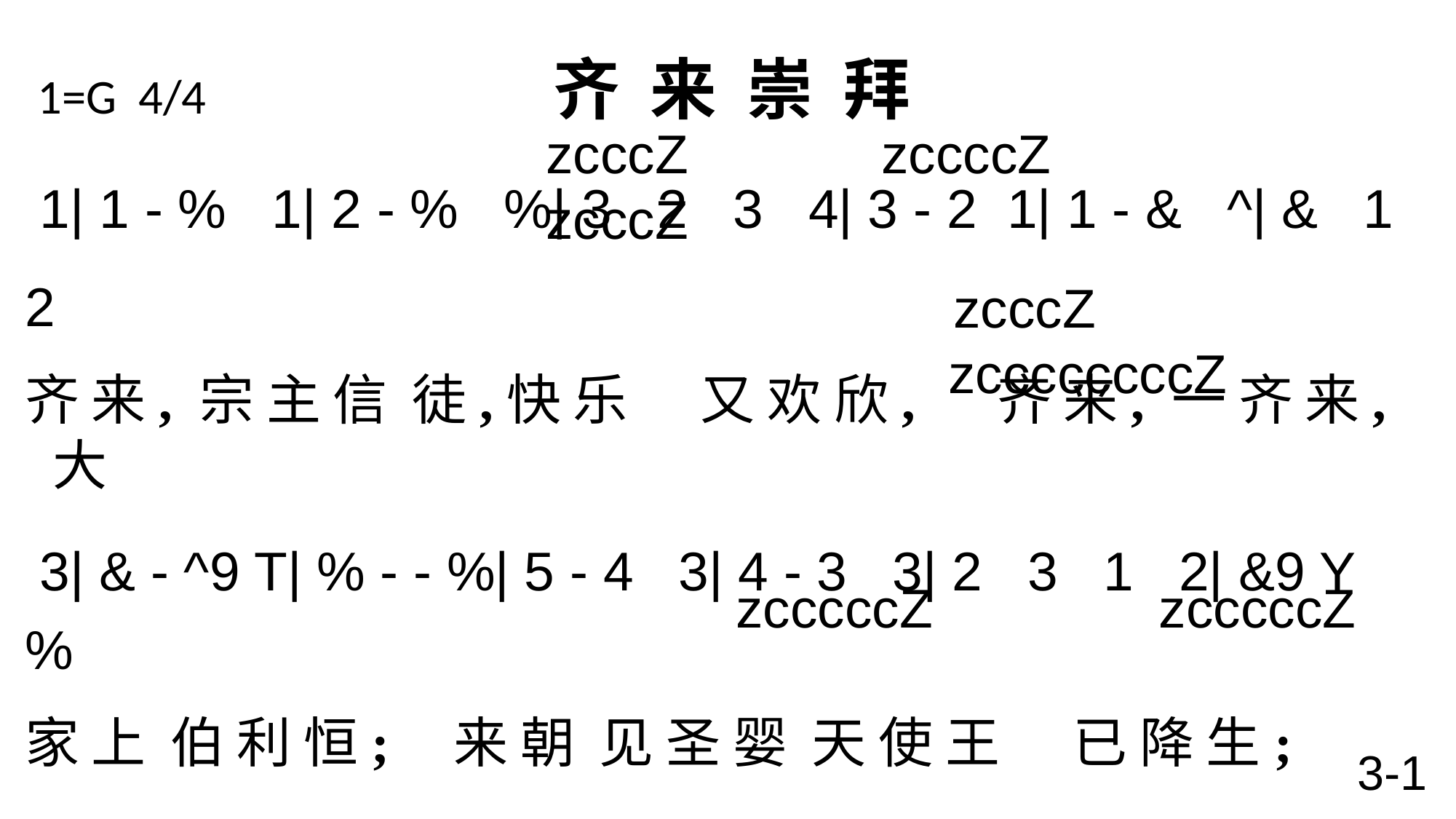

1=G  4/4                                  齐  来  崇  拜
zcccZ             zccccZ                       zcccZ
 1| 1 - %   1| 2 - %   %| 3   2   3   4| 3 - 2  1| 1 - &   ^| &   1   2
齐 来, 宗 主 信  徒,快 乐      又 欢 欣,     齐 来, 一 齐 来,     大
 3| & - ^9 T| % - - %| 5 - 4   3| 4 - 3   3| 2   3   1   2| &9 Y   %
家 上  伯 利 恒;    来 朝  见 圣 婴  天 使 王      已 降 生;
 1 |  1     &     1     2  |  1  -   %     3  |  3     2     3     4  |  3  -  2
齐   来   虔   诚   同    崇     拜,  齐    来   虔   诚   同    崇    拜,
 3  |  4      3      2      1  |   &   -   1     4  |  3  -   2 9  q | 1  -  -  \
齐    来    虔    诚    同     崇      拜,          主     基         督。
 zcccZ             zccccccccZ
  zcccccZ               zcccccZ
3-1